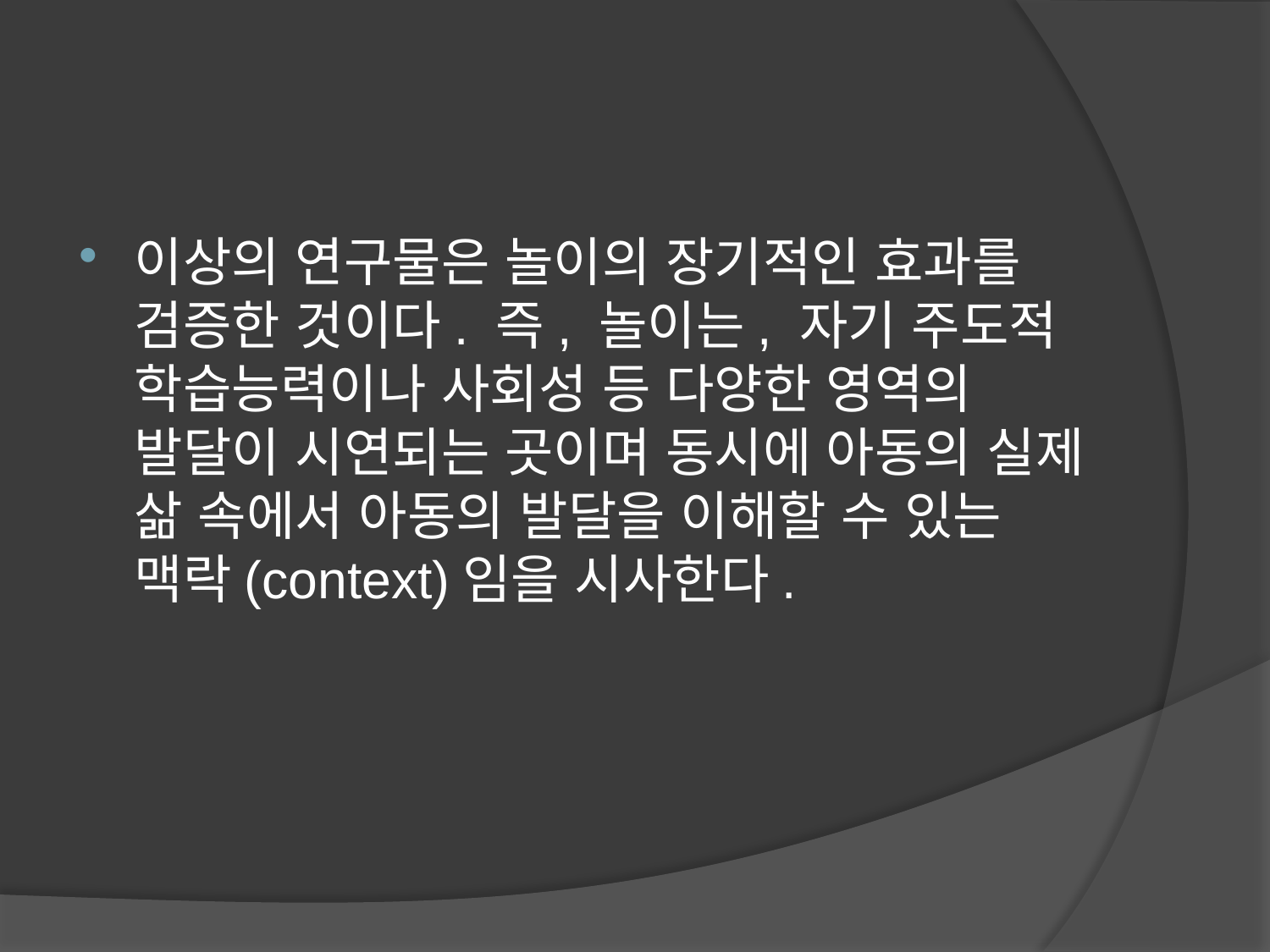

이상의 연구물은 놀이의 장기적인 효과를 검증한 것이다. 즉, 놀이는, 자기 주도적 학습능력이나 사회성 등 다양한 영역의 발달이 시연되는 곳이며 동시에 아동의 실제 삶 속에서 아동의 발달을 이해할 수 있는 맥락(context)임을 시사한다.